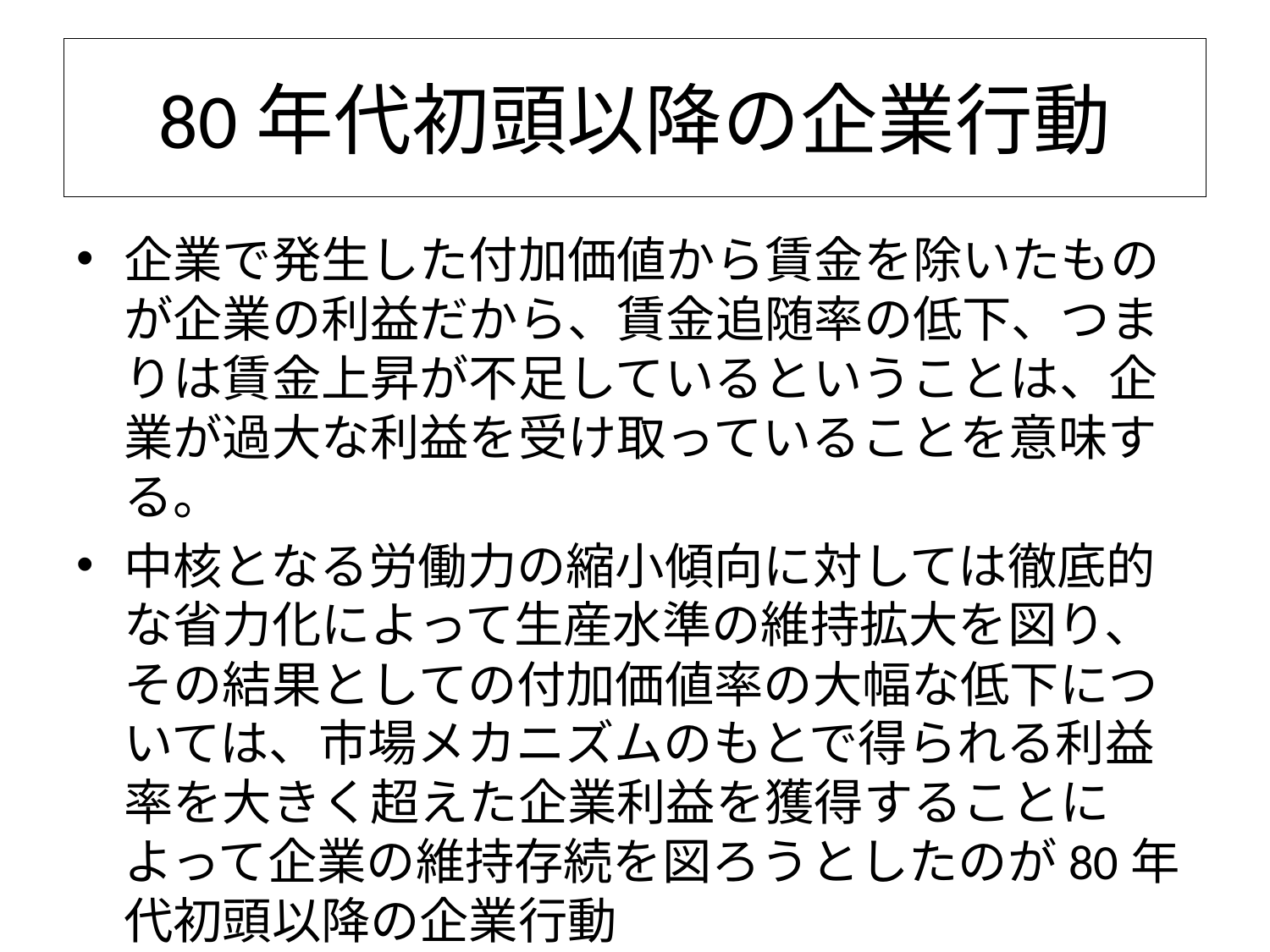

# 80年代初頭以降の企業行動
企業で発生した付加価値から賃金を除いたものが企業の利益だから、賃金追随率の低下、つまりは賃金上昇が不足しているということは、企業が過大な利益を受け取っていることを意味する。
中核となる労働力の縮小傾向に対しては徹底的な省力化によって生産水準の維持拡大を図り、その結果としての付加価値率の大幅な低下については、市場メカニズムのもとで得られる利益率を大きく超えた企業利益を獲得することによって企業の維持存続を図ろうとしたのが80年代初頭以降の企業行動